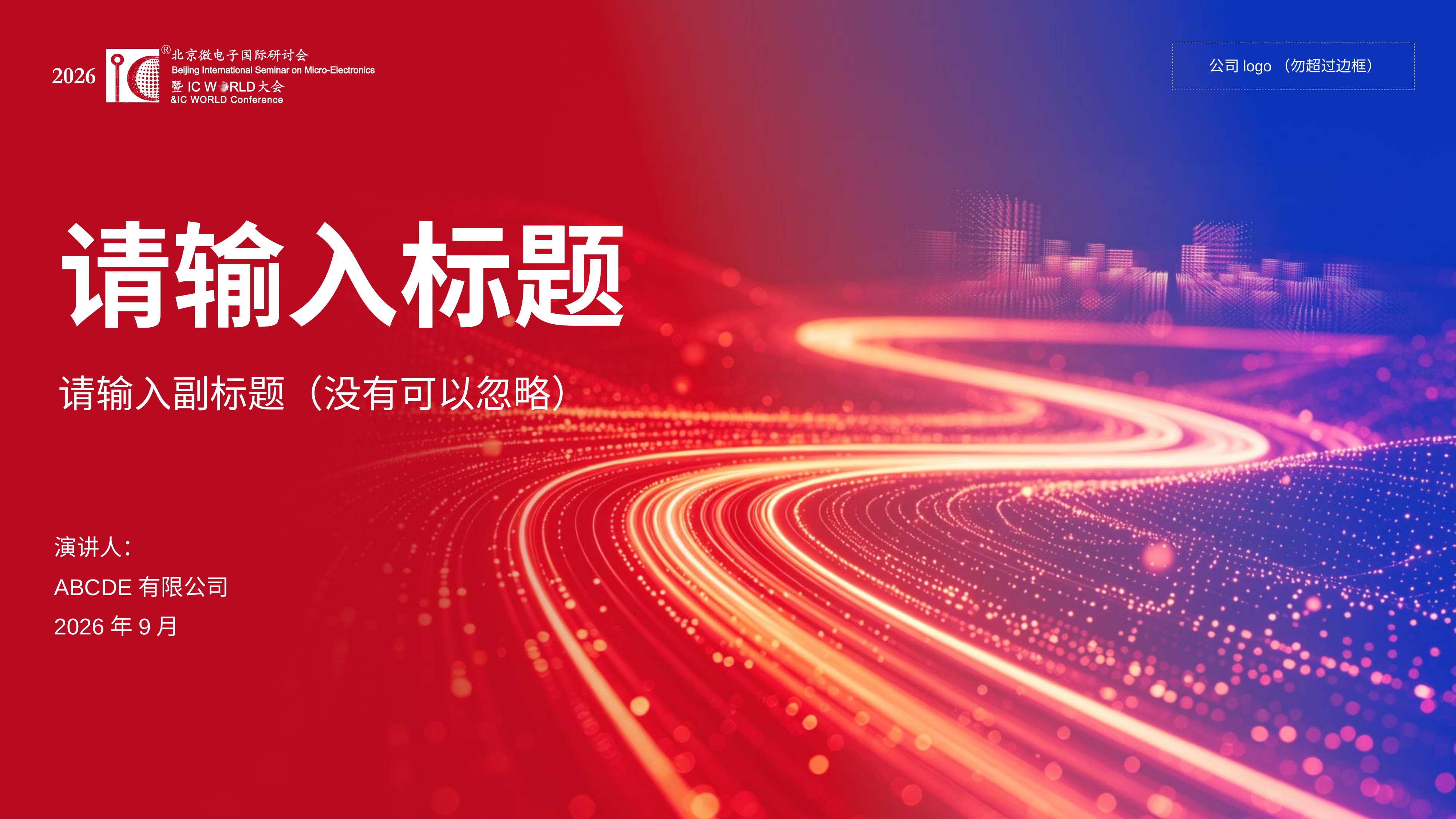

公司logo（勿超过边框）
请输入标题
请输入副标题（没有可以忽略）
演讲人：
ABCDE有限公司
2026年9月